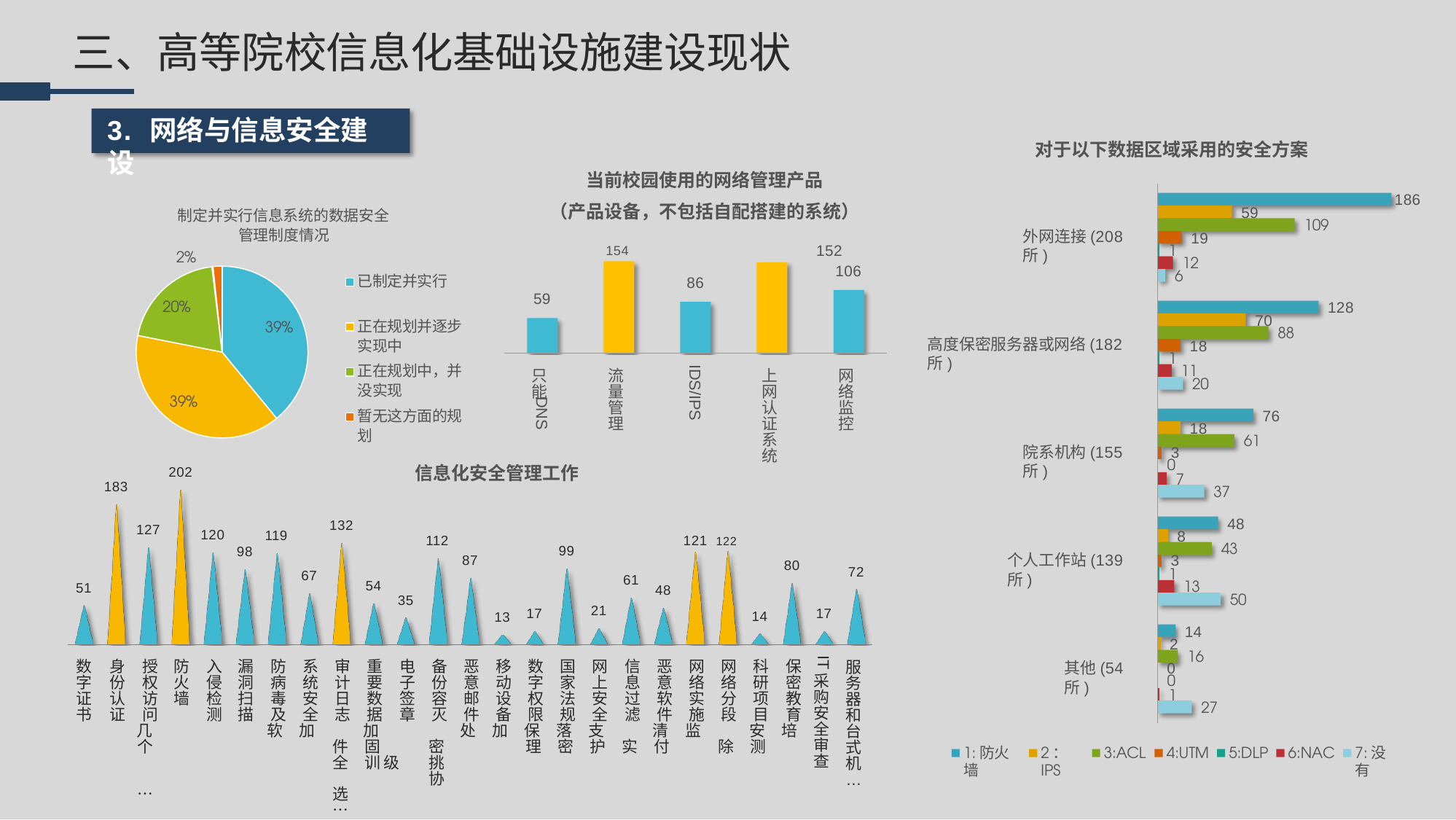

# 三、高等院校信息化基础设施建设现状

3.	网络与信息安全建设
对于以下数据区域采用的安全方案
当前校园使用的网络管理产品

（产品设备，不包括自配搭建的系统）

154	152

186

59
制定并实行信息系统的数据安全 管理制度情况
2%

109

外网连接(208所)

19
12

1

106

6

已制定并实行
86

59

20%
128

70

正在规划并逐步 实现中
正在规划中，并 没实现
暂无这方面的规 划
39%

88

高度保密服务器或网络(182所)

18
11

1

IDS/IPS

只 能
上 网 认 证 系 统
流 量 管 理
网 络 监 控
20

39%
DNS
76

18

61

院系机构(155所)
3
0
7

信息化安全管理工作
202

183
37

48
43

132
127
121  122
120
8
119

112

99
98

个人工作站(139所)

87

3
1

80

72

67

61

54
13

51

48

50

35

21

17
17

14

13

14
16

2

IT
其他(54所)
服 务 器 和 台 式 机
…
0
0
1
数	身	授	防	入	 漏	防	系	审	重	电	备	恶	移	数	国	 网	信	恶	 网	 网	科	保 字	份	权	火	侵	 洞	病	统	计	要	子	份	意	动	字	家	 上	息	意	 络	 络	研	密 证	认	访	墙	检	 扫	毒	安	日	数	签	容	邮	设	权	法	 安	过	软	 实	 分	项	教 书	证	问		测	 描	及	全	志	据	章	灭	件	备	限	规	 全	滤	件	 施	 段	目	育 几				软	加		加			处	加	保	落	支		清	监		安	培
个	件	固	密	理	密	护	实	付	除	测	全	训 级	挑										协
…	选	…
采 购 安 全 审 查

27

1:防火墙
2：IPS
7:没有
3:ACL
4:UTM
5:DLP
6:NAC